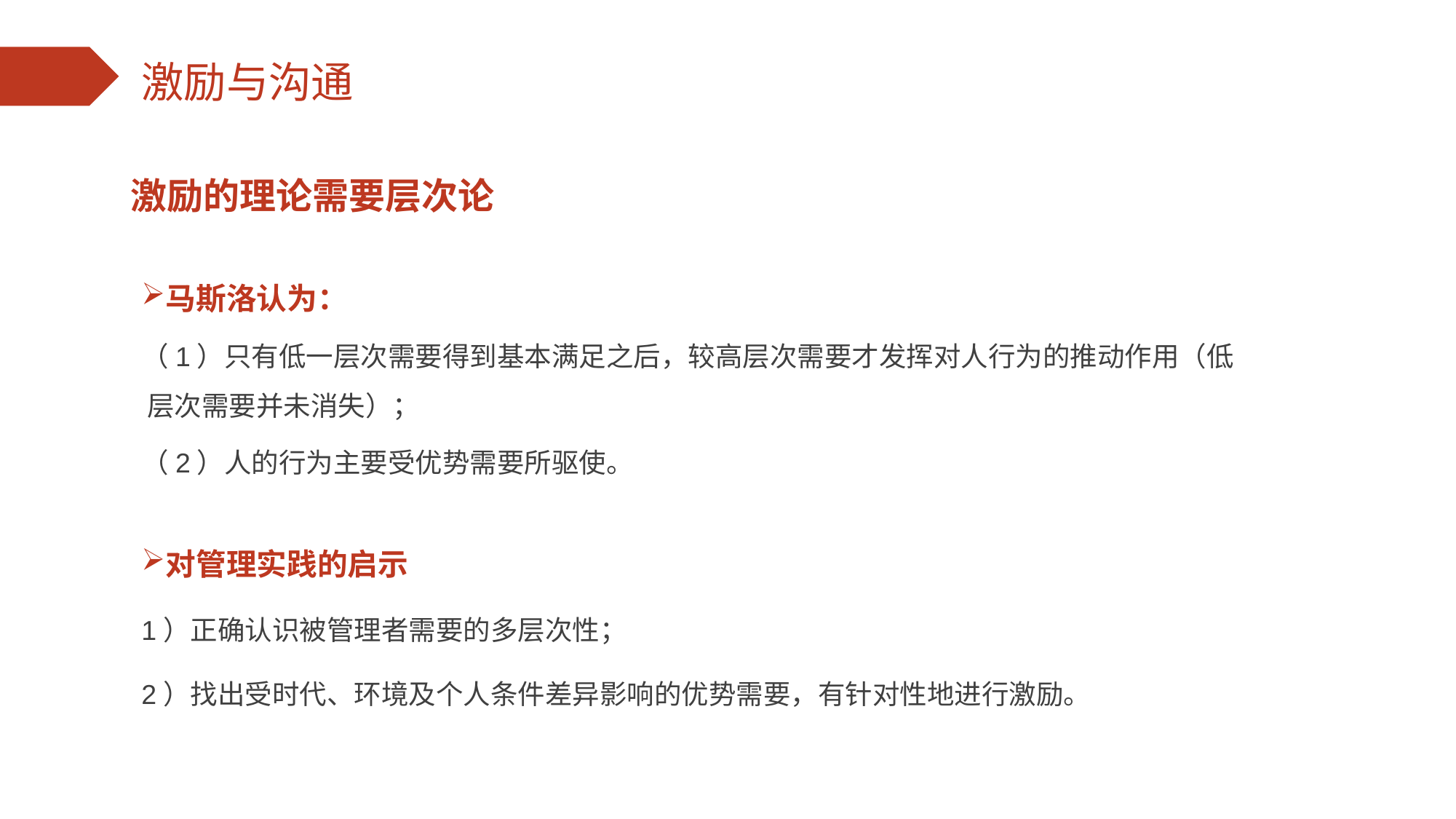

激励的理论需要层次论
马斯洛认为：
（1）只有低一层次需要得到基本满足之后，较高层次需要才发挥对人行为的推动作用（低层次需要并未消失）；
（2）人的行为主要受优势需要所驱使。
对管理实践的启示
1）正确认识被管理者需要的多层次性；
2）找出受时代、环境及个人条件差异影响的优势需要，有针对性地进行激励。